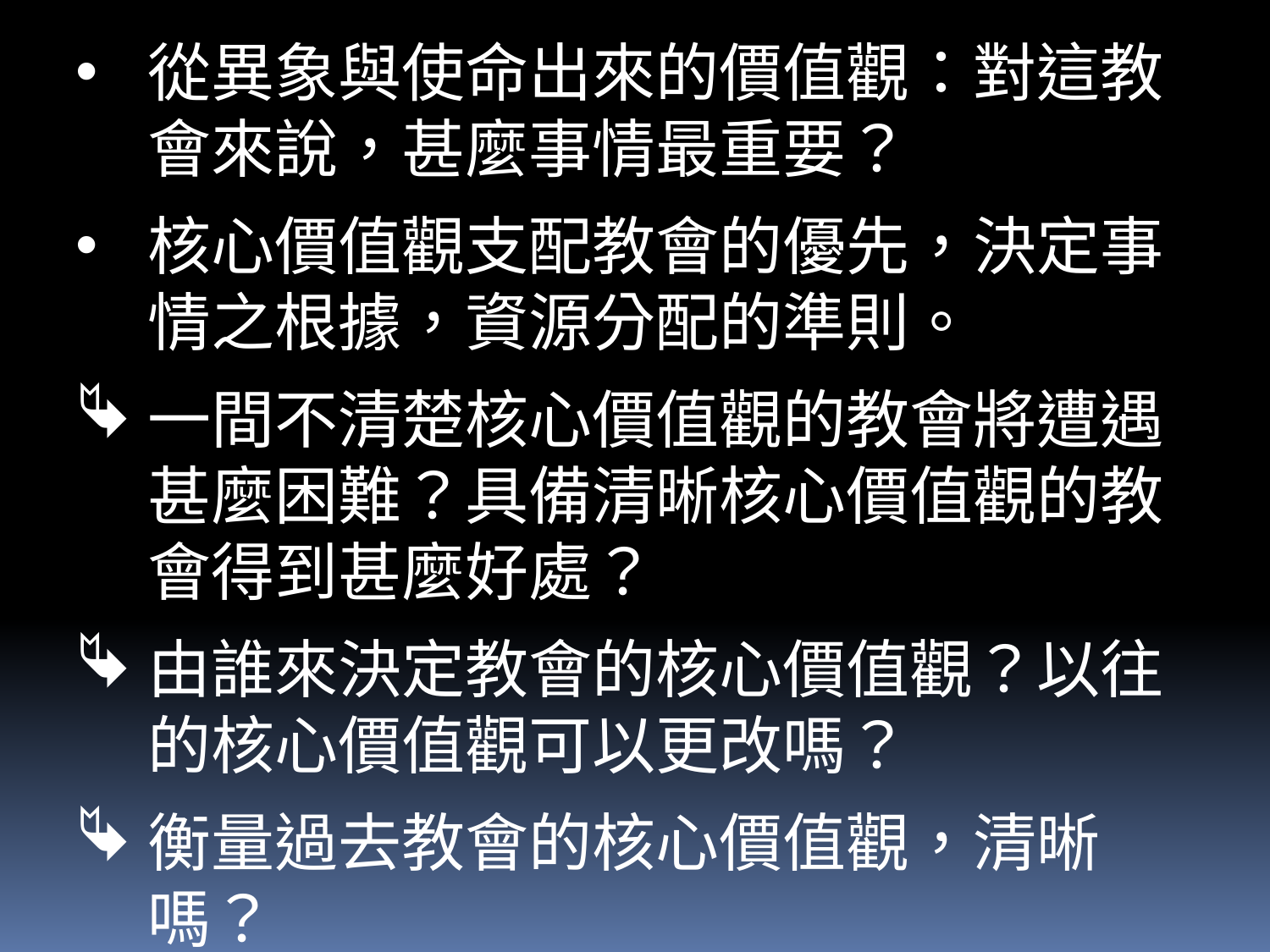

從異象與使命出來的價值觀：對這教會來說，甚麼事情最重要？
核心價值觀支配教會的優先，決定事情之根據，資源分配的準則。
一間不清楚核心價值觀的教會將遭遇甚麼困難？具備清晰核心價值觀的教會得到甚麼好處？
由誰來決定教會的核心價值觀？以往的核心價值觀可以更改嗎？
衡量過去教會的核心價值觀，清晰嗎？